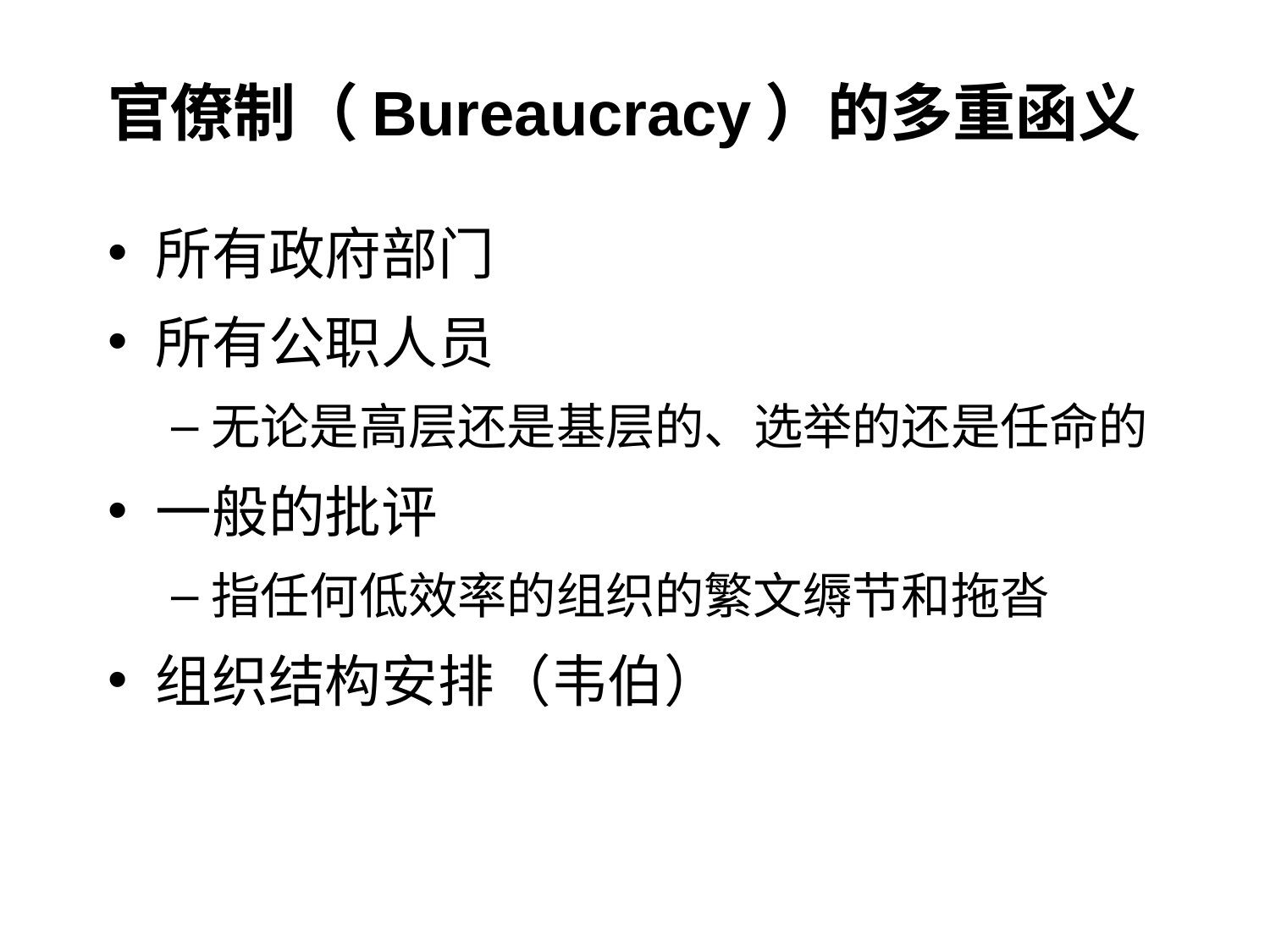

官僚制（Bureaucracy）的多重函义
所有政府部门
所有公职人员
无论是高层还是基层的、选举的还是任命的
一般的批评
指任何低效率的组织的繁文缛节和拖沓
组织结构安排（韦伯）